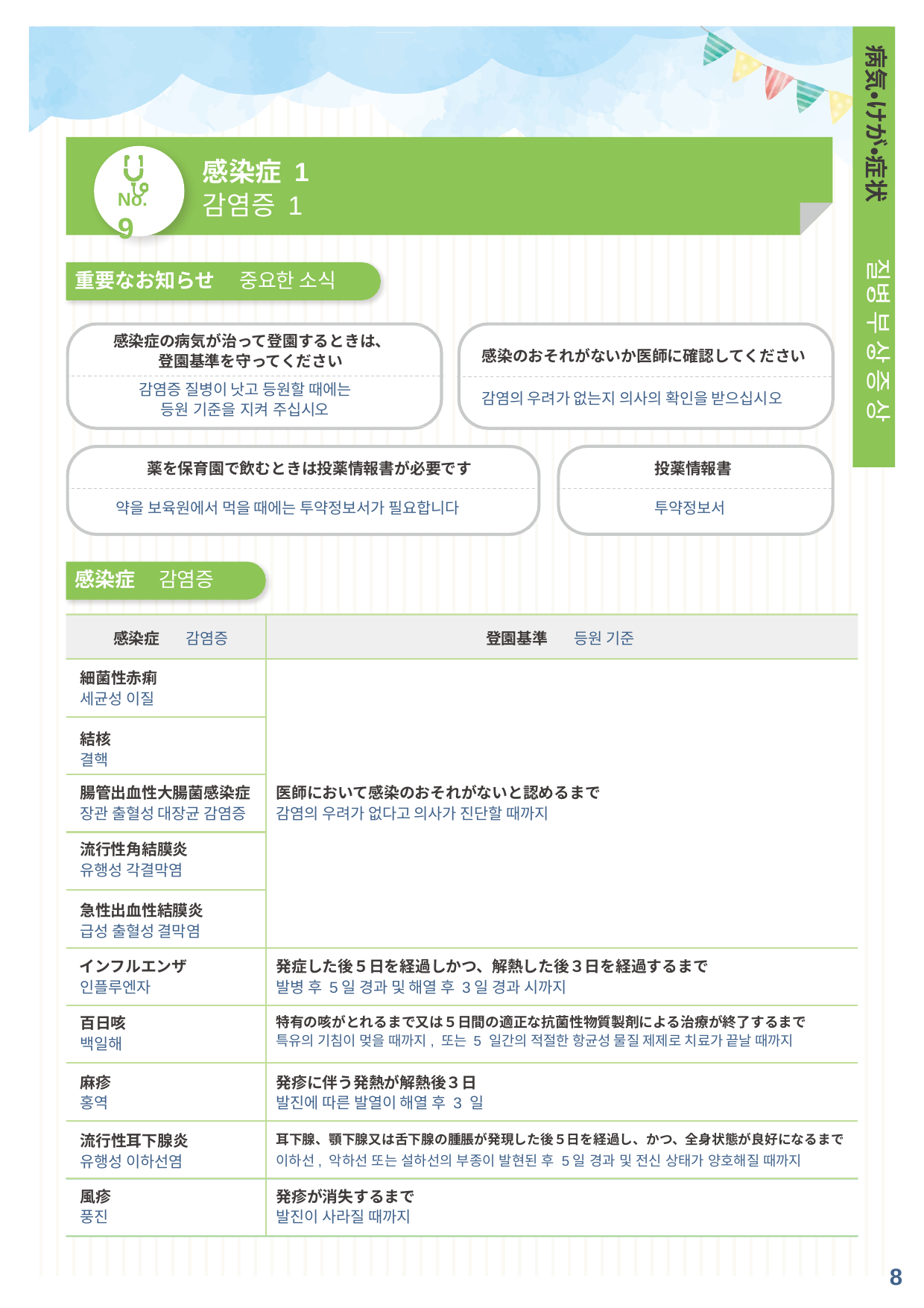

病気・けが・症状

感染症 1
No.9
감염증 1
질병 부 상 증 상

重要なお知らせ
중요한 소식
·
感染症の病気が治って登園するときは、
感染のおそれがないか医師に確認してください
·
登園基準を守ってください

감염증 질병이 낫고 등원할 때에는
등원 기준을 지켜 주십시오
감염의 우려가 없는지 의사의 확인을 받으십시오

薬を保育園で飲むときは投薬情報書が必要です
投薬情報書
약을 보육원에서 먹을 때에는 투약정보서가 필요합니다
투약정보서
感染症	감염증

感染症	감염증
登園基準
등원 기준
細菌性赤痢
세균성 이질

結核
결핵
腸管出血性大腸菌感染症
장관 출혈성 대장균 감염증
医師において感染のおそれがないと認めるまで
감염의 우려가 없다고 의사가 진단할 때까지
流行性角結膜炎
유행성 각결막염

急性出血性結膜炎
급성 출혈성 결막염
インフルエンザ
인플루엔자
発症した後５日を経過しかつ、解熱した後３日を経過するまで
발병 후 5일 경과 및 해열 후 3일 경과 시까지
百日咳
백일해
特有の咳がとれるまで又は５日間の適正な抗菌性物質製剤による治療が終了するまで
특유의 기침이 멎을 때까지, 또는 5 일간의 적절한 항균성 물질 제제로 치료가 끝날 때까지
麻疹
홍역
発疹に伴う発熱が解熱後３日
발진에 따른 발열이 해열 후 3 일
流行性耳下腺炎
유행성 이하선염
耳下腺、顎下腺又は舌下腺の腫脹が発現した後５日を経過し、かつ、全身状態が良好になるまで
이하선, 악하선 또는 설하선의 부종이 발현된 후 5일 경과 및 전신 상태가 양호해질 때까지
風疹
풍진
発疹が消失するまで
발진이 사라질 때까지

8